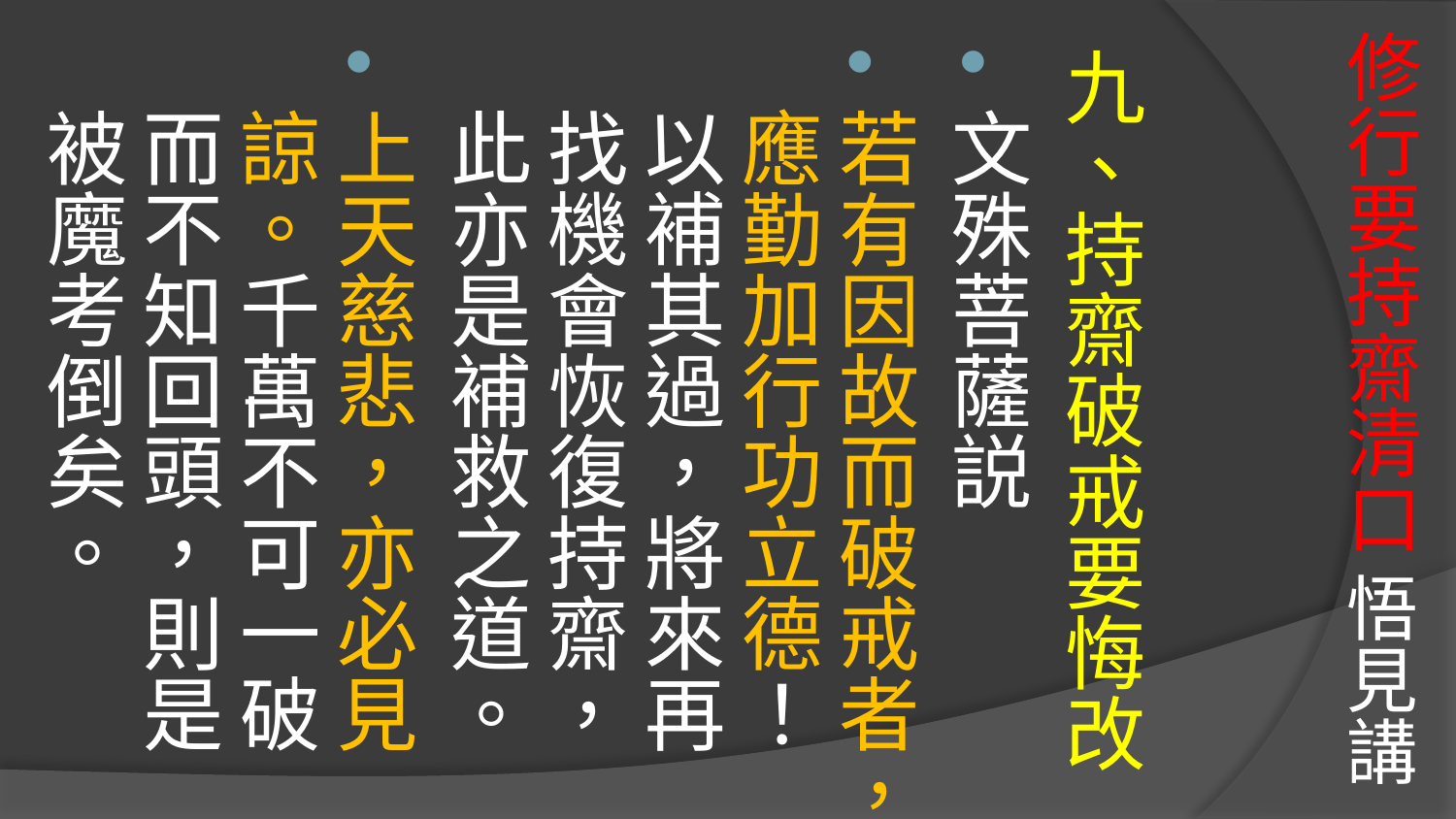

# 修行要持齋清口 悟見講
九、持齋破戒要悔改
文殊菩薩説
若有因故而破戒者，應勤加行功立德！以補其過，將來再找機會恢復持齋，此亦是補救之道。
上天慈悲，亦必見諒。千萬不可一破而不知回頭，則是被魔考倒矣。